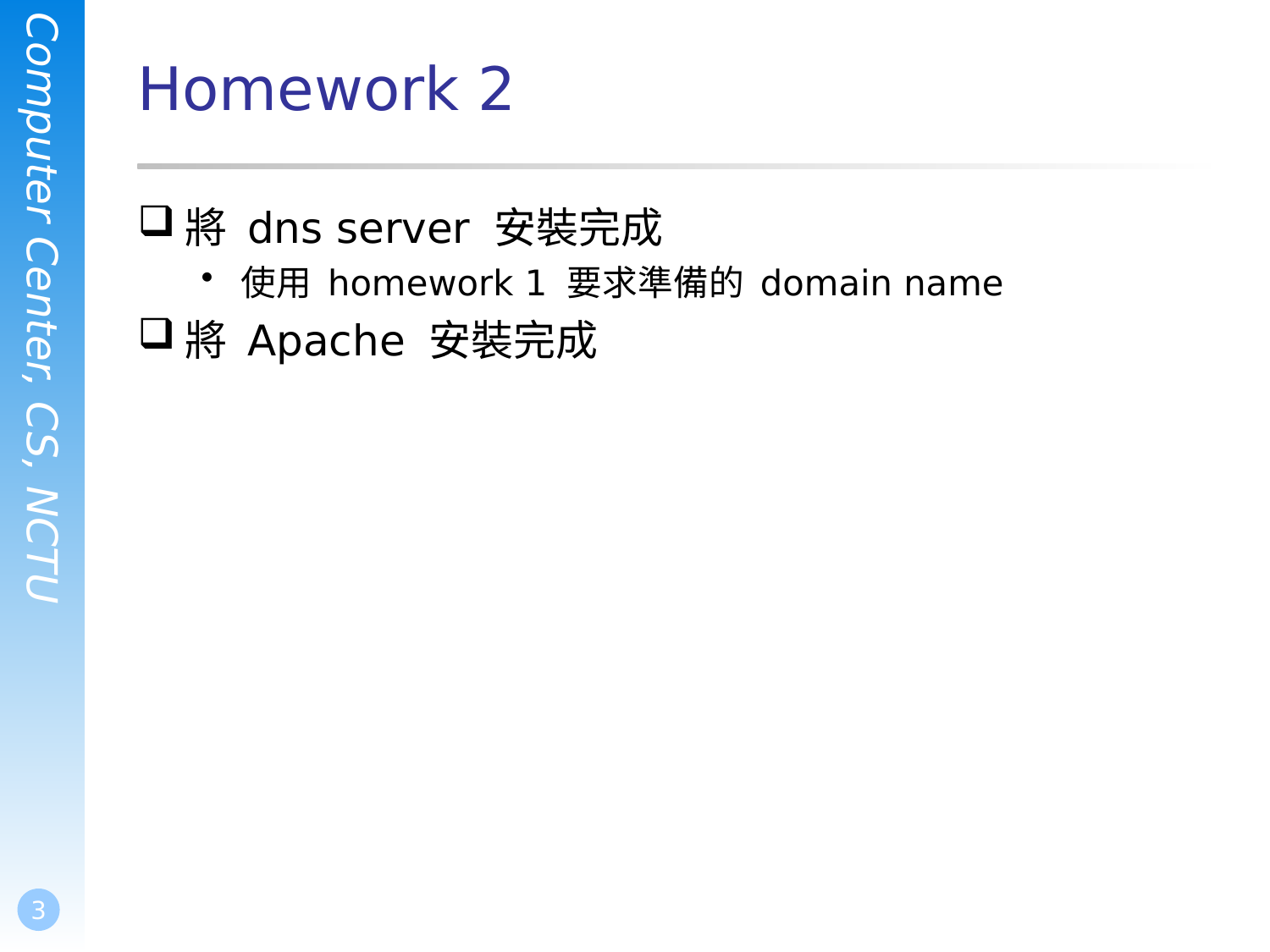

# Homework 2
將 dns server 安裝完成
使用 homework 1 要求準備的 domain name
將 Apache 安裝完成